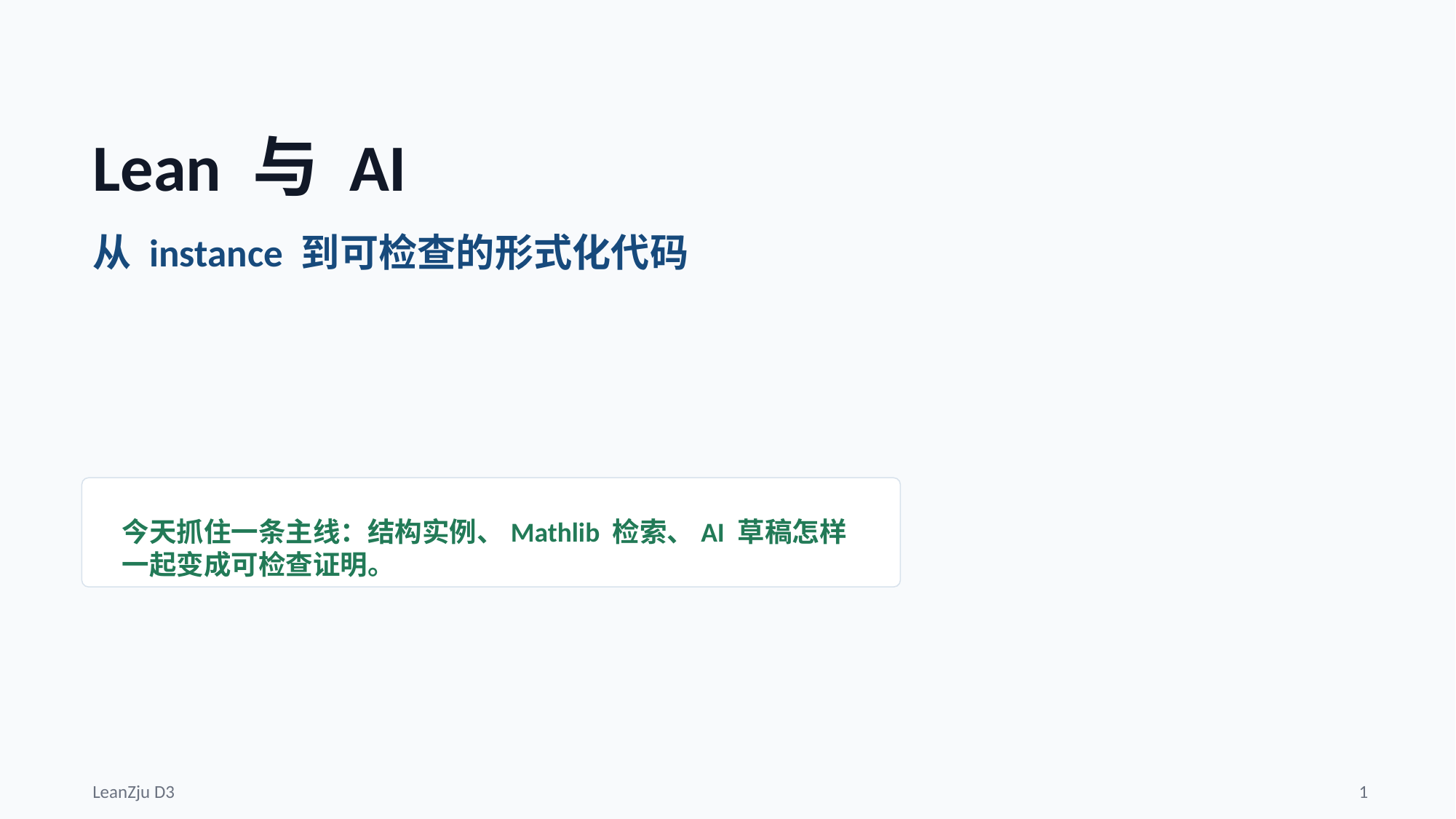

Lean 与 AI
从 instance 到可检查的形式化代码

今天抓住一条主线：结构实例、Mathlib 检索、AI 草稿怎样一起变成可检查证明。
LeanZju D3
1